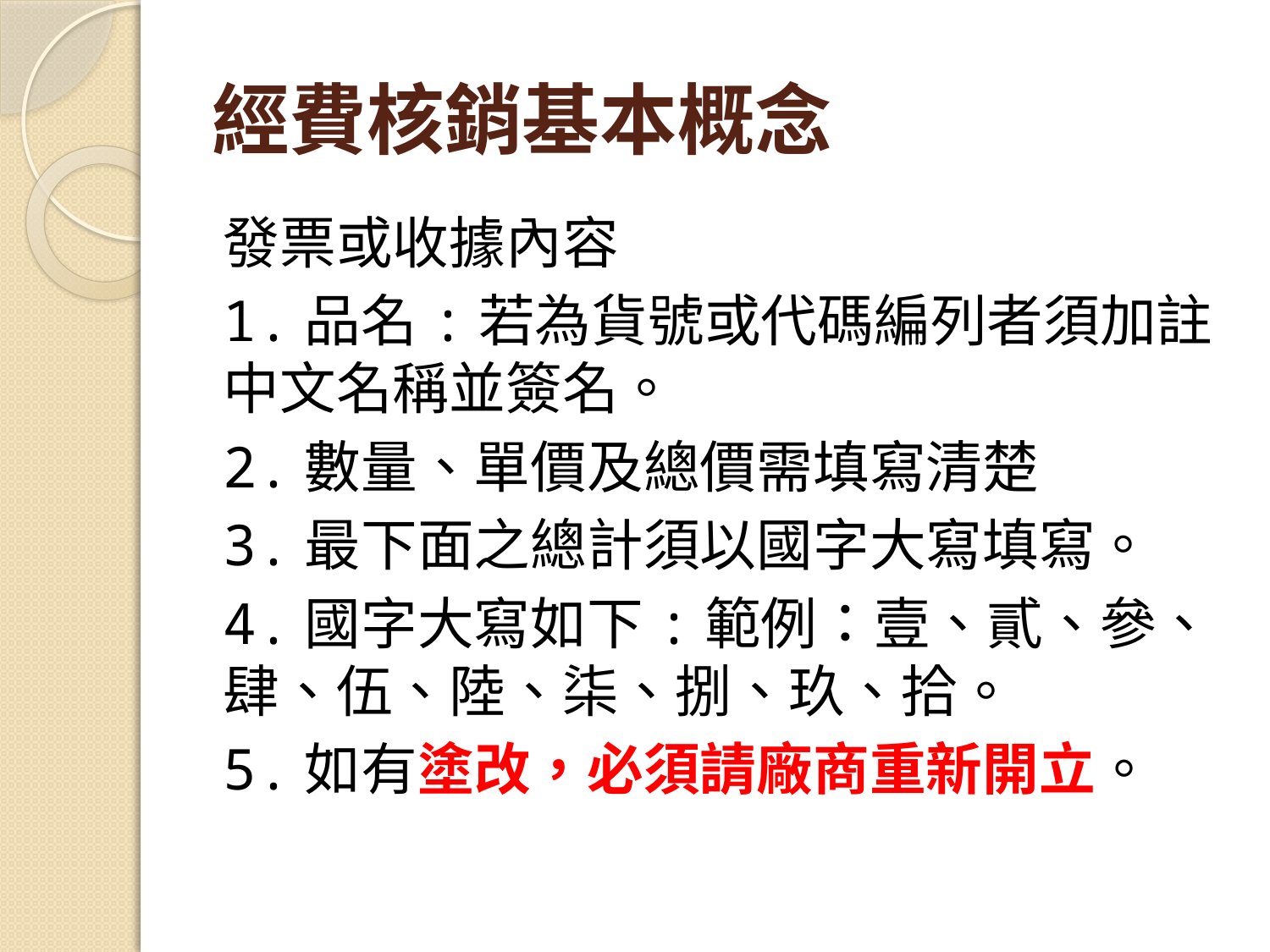

# 經費核銷基本概念
發票或收據內容
1.品名:若為貨號或代碼編列者須加註中文名稱並簽名。
2.數量、單價及總價需填寫清楚
3.最下面之總計須以國字大寫填寫。
4.國字大寫如下:範例：壹、貳、參、肆、伍、陸、柒、捌、玖、拾。
5.如有塗改，必須請廠商重新開立。